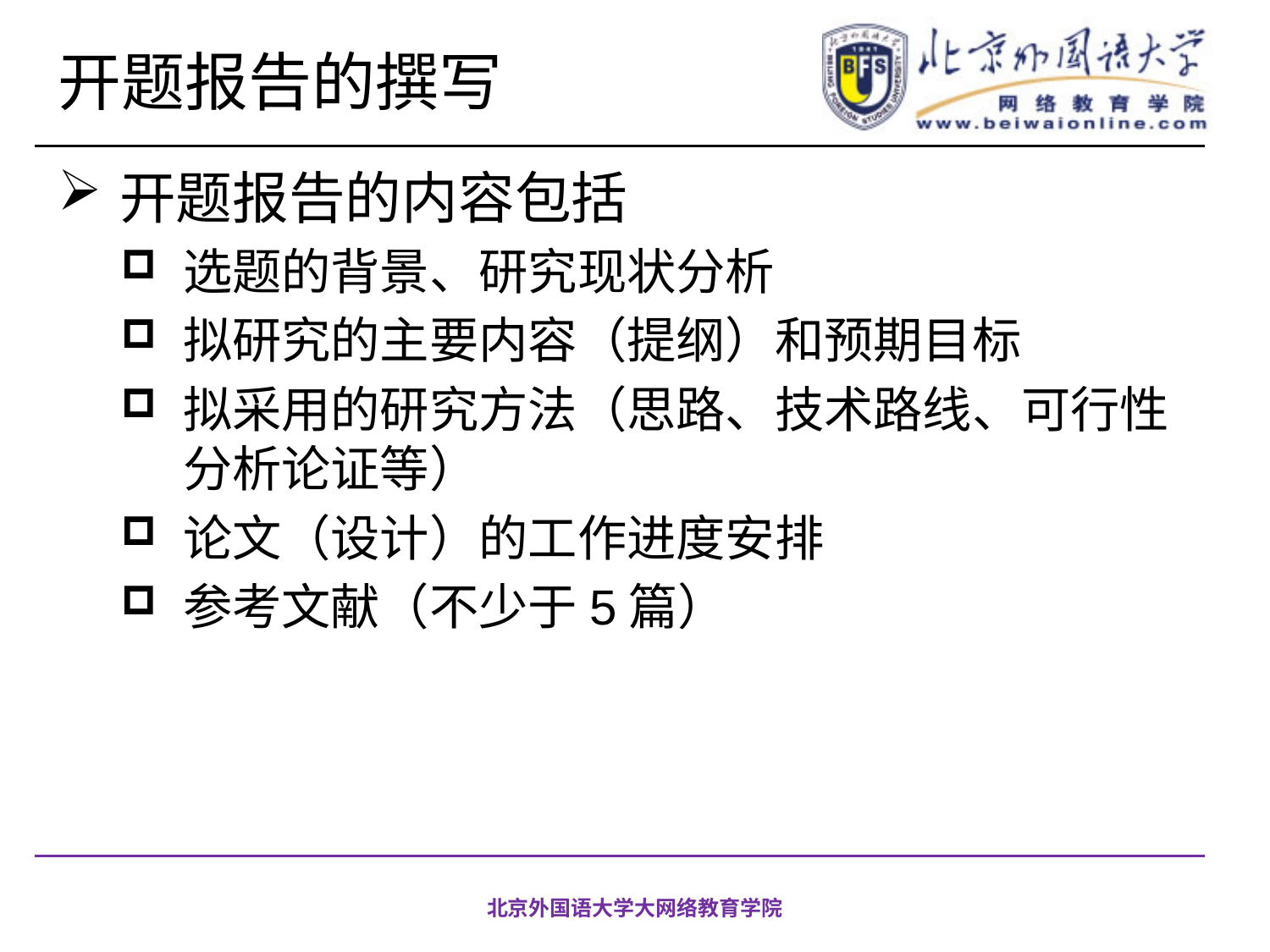

# 开题报告的撰写
开题报告的内容包括
选题的背景、研究现状分析
拟研究的主要内容（提纲）和预期目标
拟采用的研究方法（思路、技术路线、可行性分析论证等）
论文（设计）的工作进度安排
参考文献（不少于5篇）

北京外国语大学大网络教育学院
35